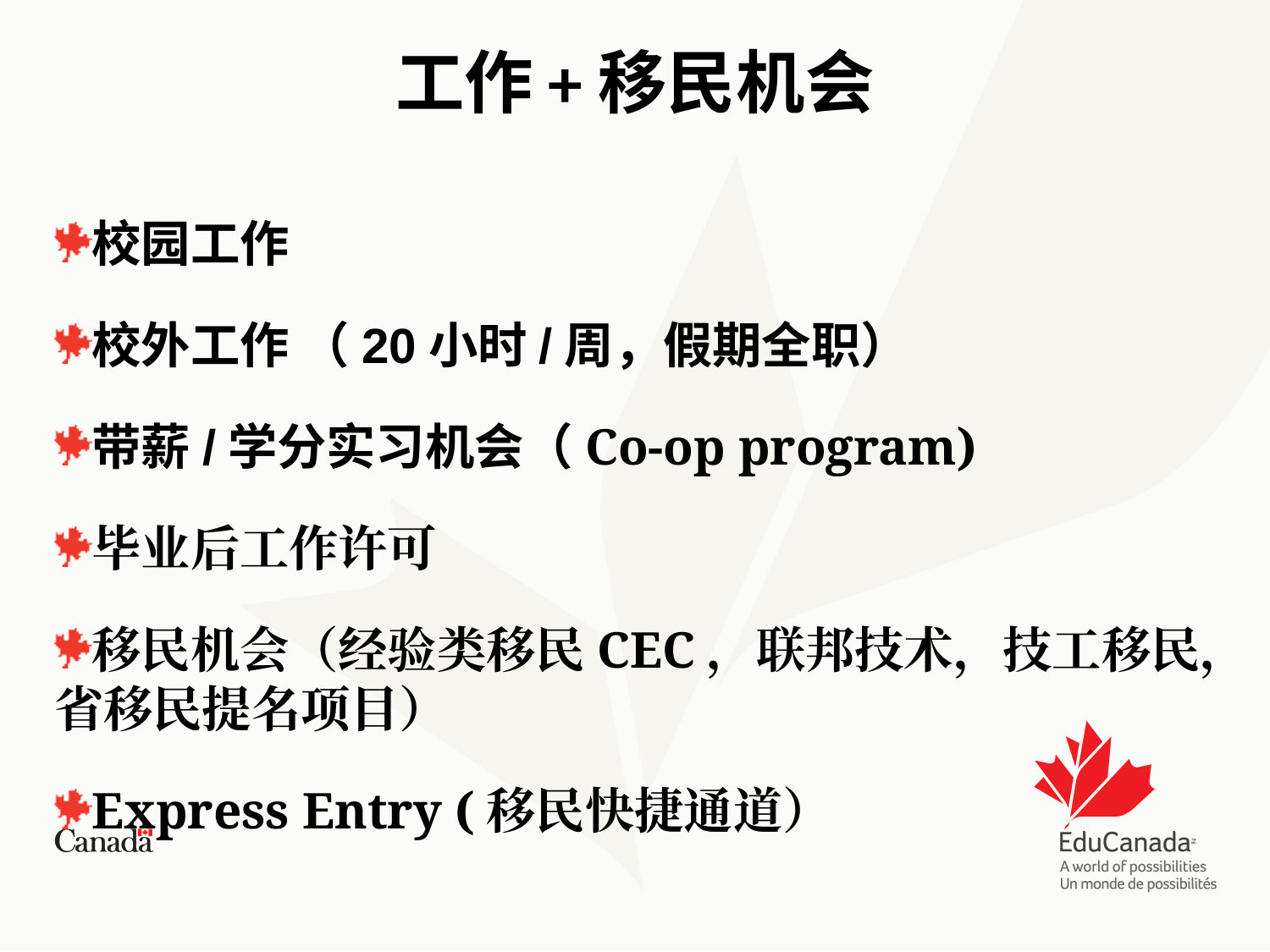

# 工作+移民机会
校园工作
校外工作 （20小时/周，假期全职）
带薪/学分实习机会（Co-op program)
毕业后工作许可
移民机会（经验类移民CEC，联邦技术，技工移民，省移民提名项目）
Express Entry (移民快捷通道）